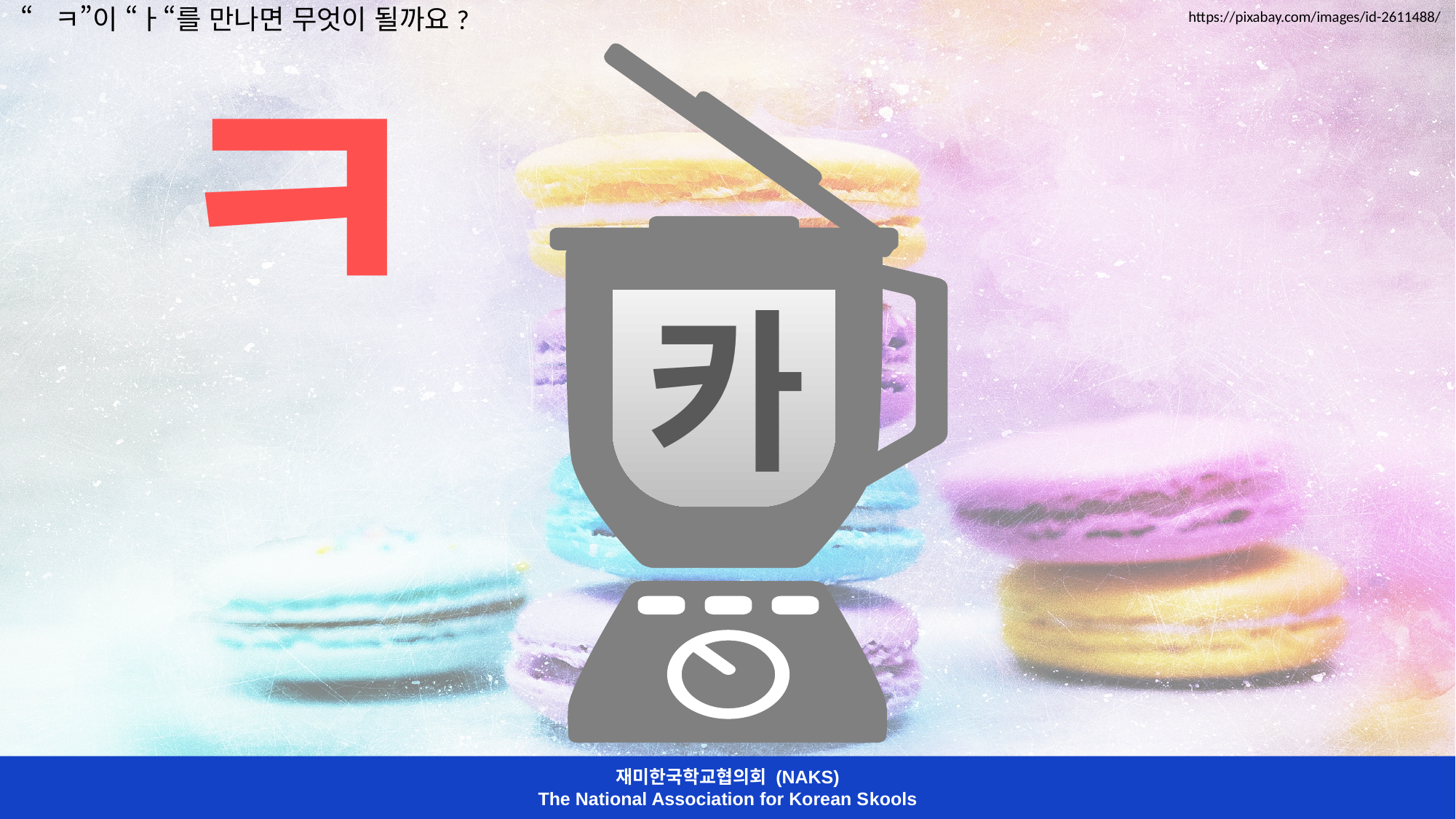

“ㅋ”이 “ㅏ“를 만나면 무엇이 될까요?
https://pixabay.com/images/id-2611488/
ㅋ

카
ㅏ

재미한국학교협의회 (NAKS)
The National Association for Korean Skools